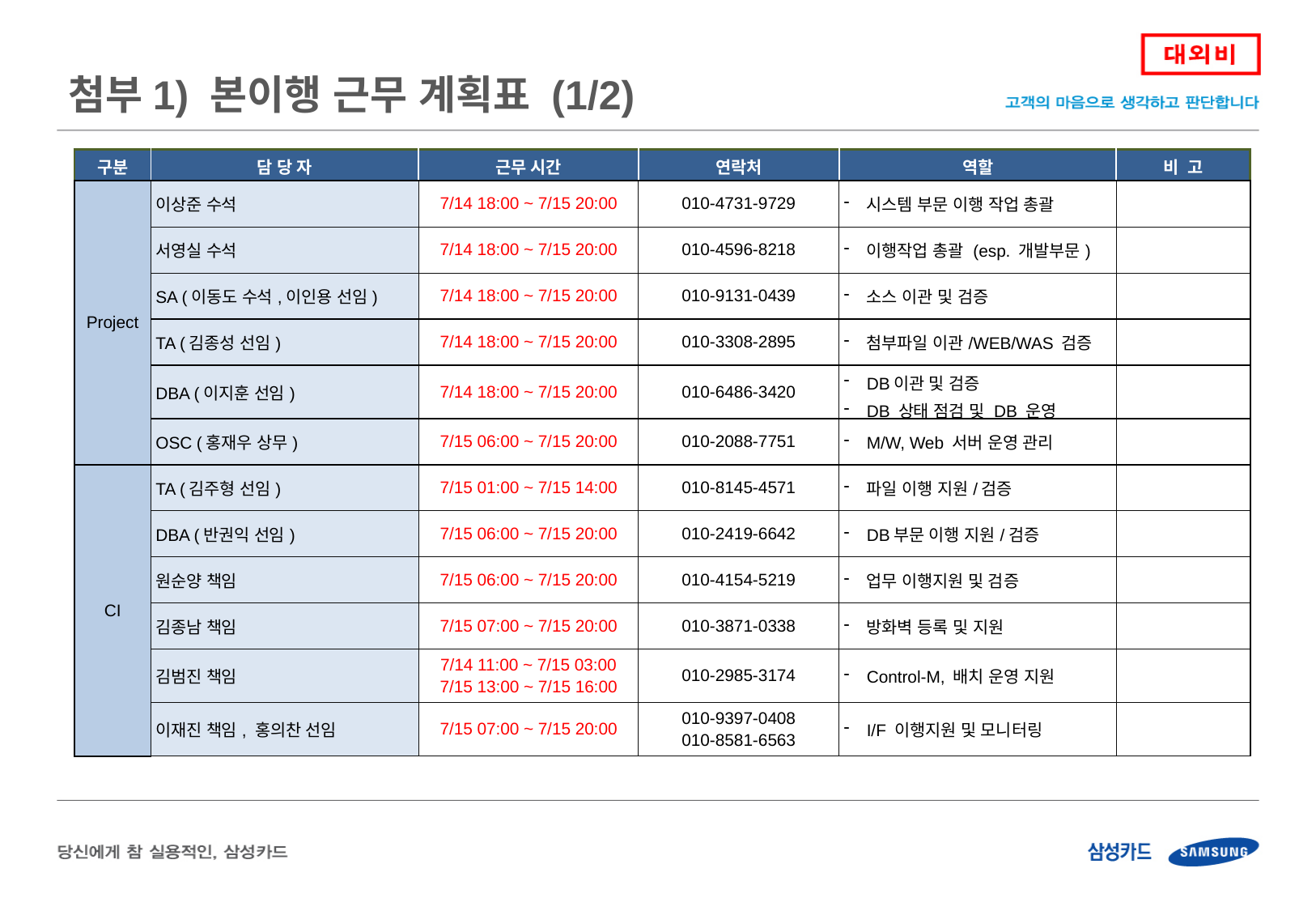

첨부1) 본이행 근무 계획표 (1/2)
| 구분 | 담 당 자 | 근무 시간 | 연락처 | 역할 | 비 고 |
| --- | --- | --- | --- | --- | --- |
| Project | 이상준 수석 | 7/14 18:00 ~ 7/15 20:00 | 010-4731-9729 | 시스템 부문 이행 작업 총괄 |  |
|  | 서영실 수석 | 7/14 18:00 ~ 7/15 20:00 | 010-4596-8218 | 이행작업 총괄 (esp. 개발부문) |  |
|  | SA (이동도 수석,이인용 선임) | 7/14 18:00 ~ 7/15 20:00 | 010-9131-0439 | 소스 이관 및 검증 |  |
|  | TA (김종성 선임) | 7/14 18:00 ~ 7/15 20:00 | 010-3308-2895 | 첨부파일 이관/WEB/WAS 검증 |  |
|  | DBA (이지훈 선임) | 7/14 18:00 ~ 7/15 20:00 | 010-6486-3420 | DB이관 및 검증 DB 상태 점검 및 DB 운영 |  |
|  | OSC (홍재우 상무) | 7/15 06:00 ~ 7/15 20:00 | 010-2088-7751 | M/W, Web 서버 운영 관리 |  |
| CI | TA (김주형 선임) | 7/15 01:00 ~ 7/15 14:00 | 010-8145-4571 | 파일 이행 지원/검증 |  |
|  | DBA (반권익 선임) | 7/15 06:00 ~ 7/15 20:00 | 010-2419-6642 | DB부문 이행 지원/검증 |  |
|  | 원순양 책임 | 7/15 06:00 ~ 7/15 20:00 | 010-4154-5219 | 업무 이행지원 및 검증 |  |
|  | 김종남 책임 | 7/15 07:00 ~ 7/15 20:00 | 010-3871-0338 | 방화벽 등록 및 지원 |  |
|  | 김범진 책임 | 7/14 11:00 ~ 7/15 03:00 7/15 13:00 ~ 7/15 16:00 | 010-2985-3174 | Control-M, 배치 운영 지원 |  |
|  | 이재진 책임, 홍의찬 선임 | 7/15 07:00 ~ 7/15 20:00 | 010-9397-0408 010-8581-6563 | I/F 이행지원 및 모니터링 |  |